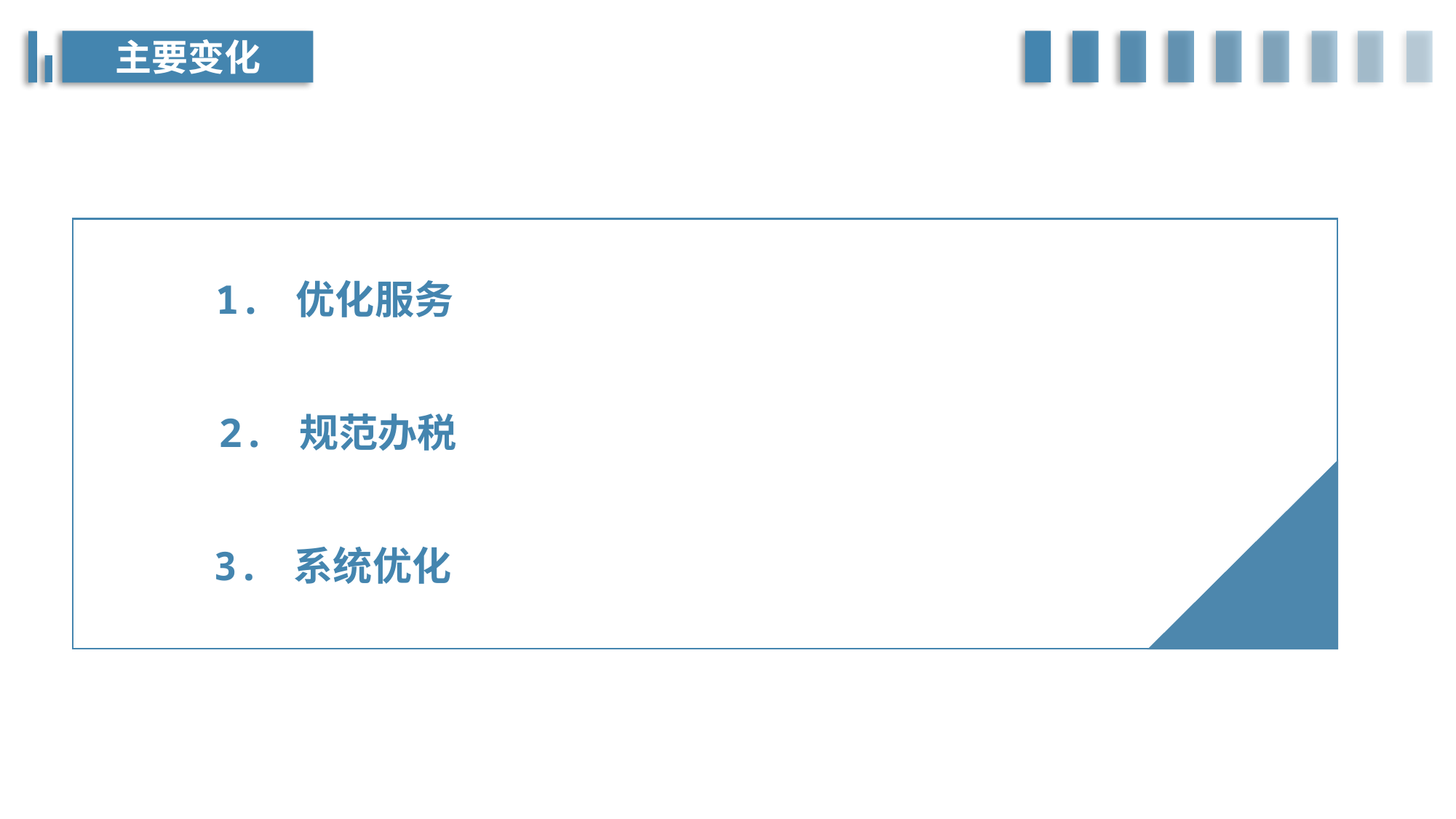

主要变化

1. 优化服务
2. 规范办税

3. 系统优化